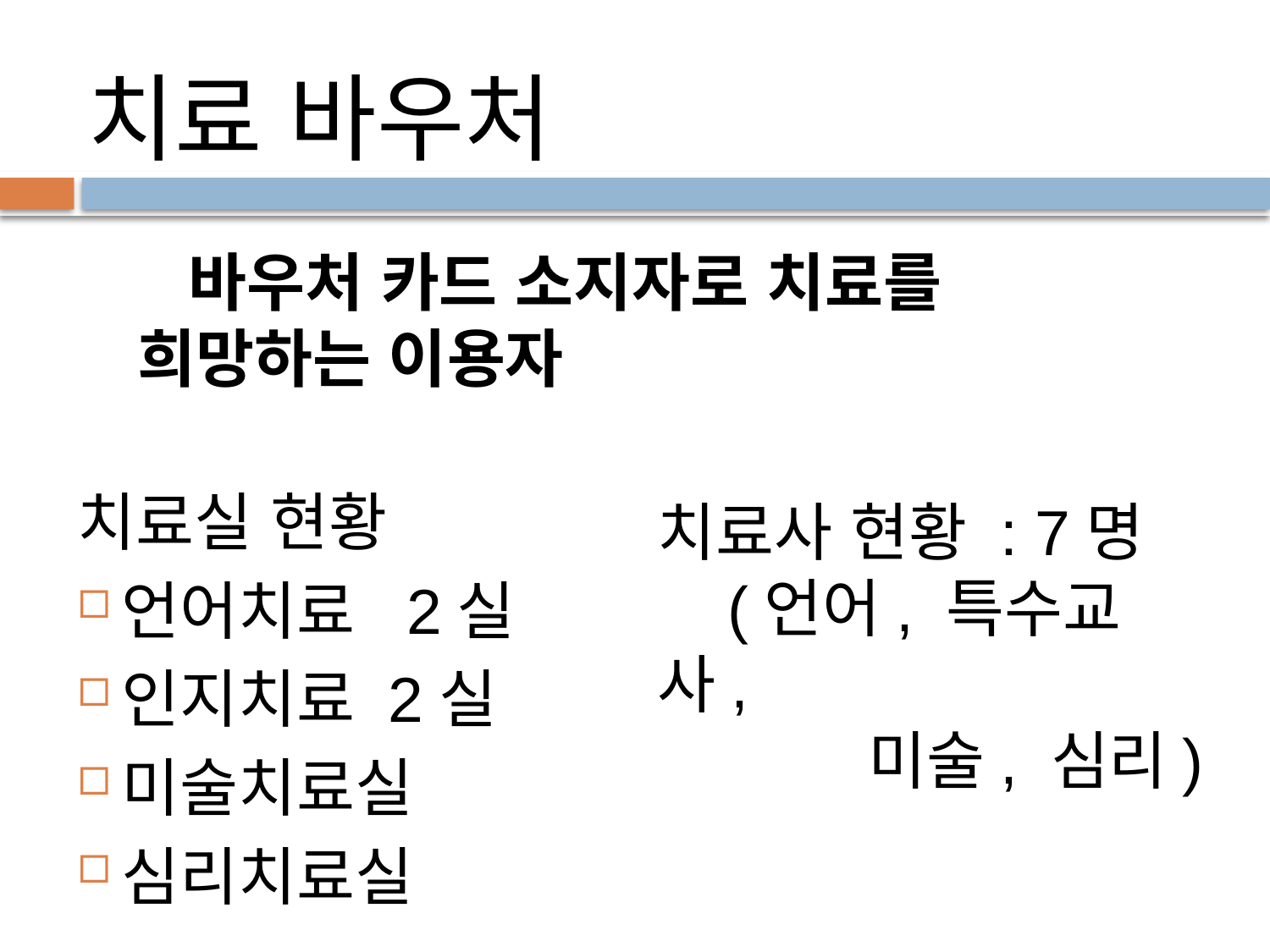

# 치료 바우처
  바우처 카드 소지자로 치료를 희망하는 이용자

치료실 현황
언어치료  2실
인지치료 2실
미술치료실
심리치료실
치료사 현황 : 7명
    (언어, 특수교사,
           미술, 심리)